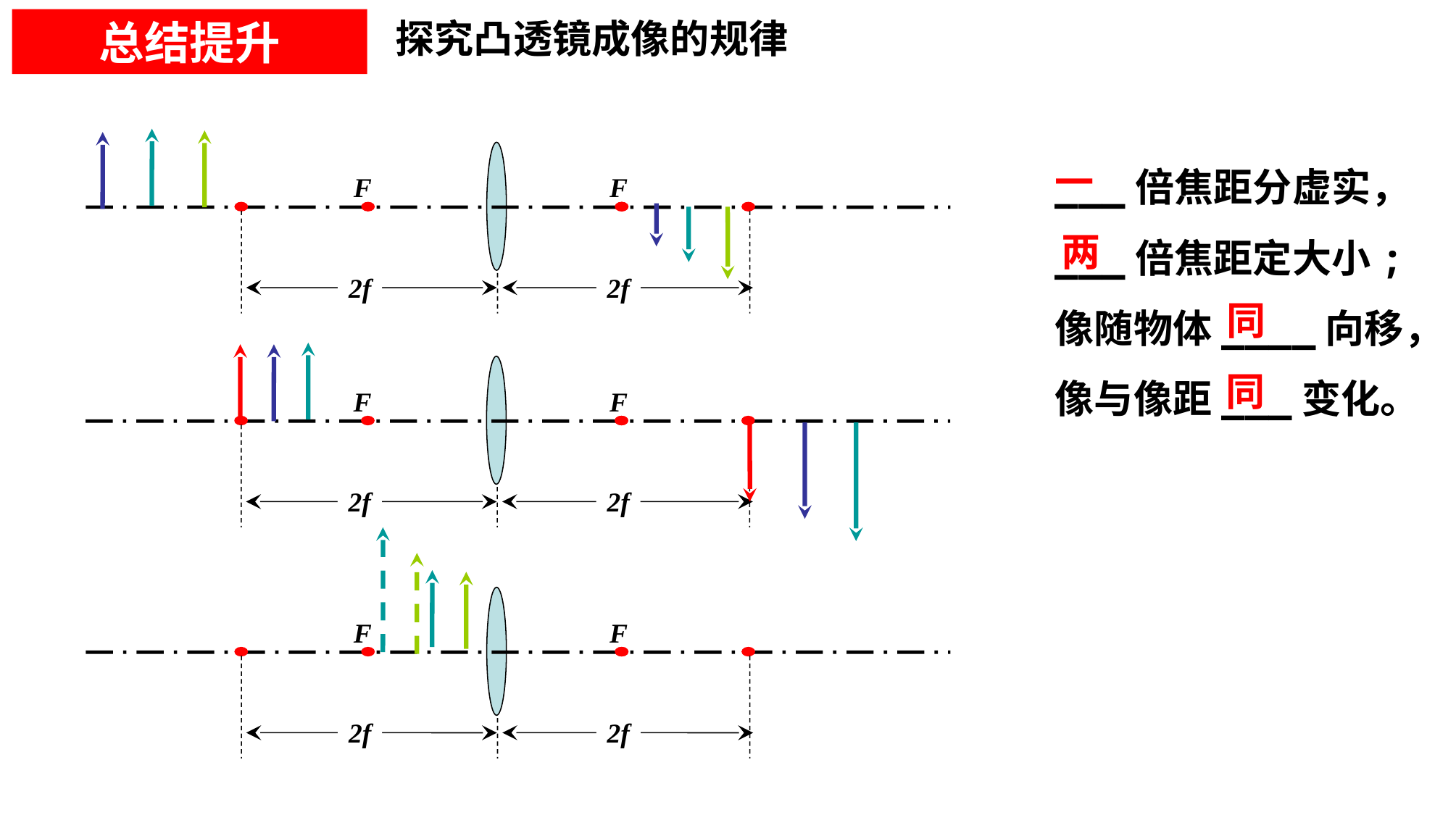

总结提升
探究凸透镜成像的规律

___倍焦距分虚实，
___倍焦距定大小;
像随物体____向移，
像与像距___变化。

F
F

2f
2f

一

两
同

F
F

2f
2f

同

F
F

2f
2f